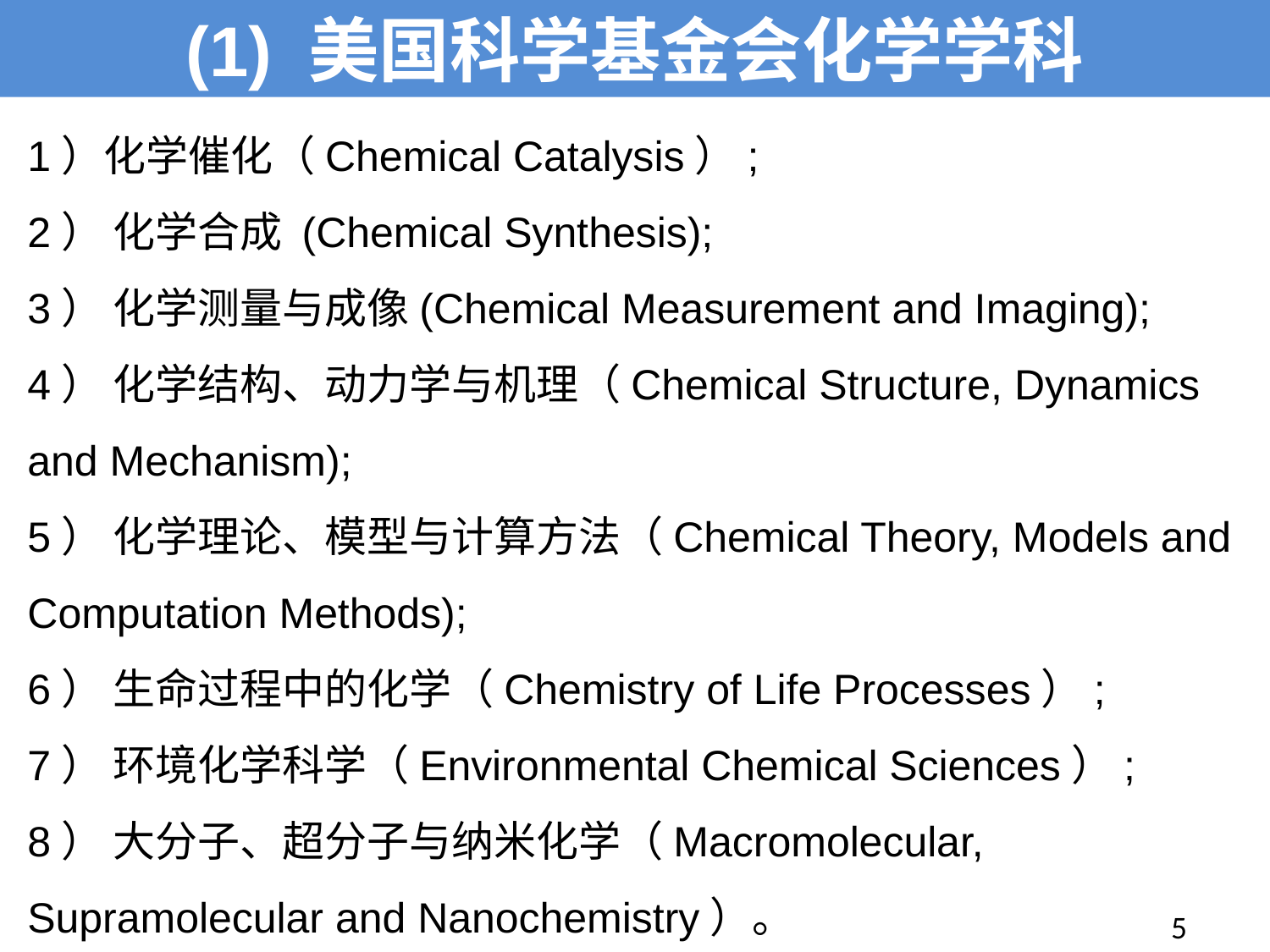

(1) 美国科学基金会化学学科
1）化学催化（Chemical Catalysis）;
2） 化学合成 (Chemical Synthesis);
3） 化学测量与成像(Chemical Measurement and Imaging);
4） 化学结构、动力学与机理（Chemical Structure, Dynamics and Mechanism);
5） 化学理论、模型与计算方法（Chemical Theory, Models and Computation Methods);
6） 生命过程中的化学（Chemistry of Life Processes）;
7） 环境化学科学（Environmental Chemical Sciences）;
8） 大分子、超分子与纳米化学（Macromolecular, Supramolecular and Nanochemistry）。